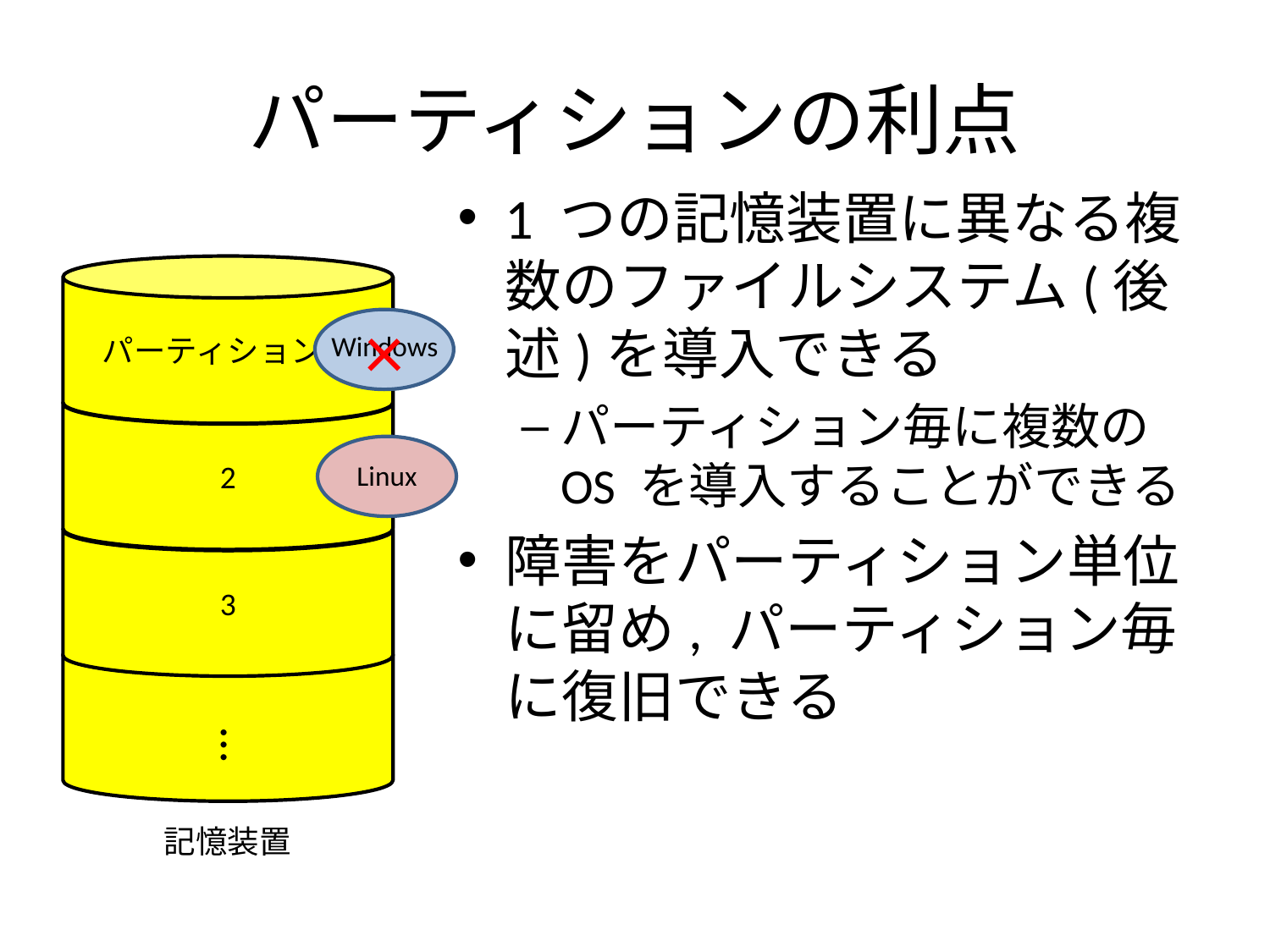

# パーティションの利点
1 つの記憶装置に異なる複数のファイルシステム(後述)を導入できる
パーティション毎に複数のOS を導入することができる
障害をパーティション単位に留め, パーティション毎に復旧できる
パーティション 1
2
3

×

Windows

Linux
…
記憶装置